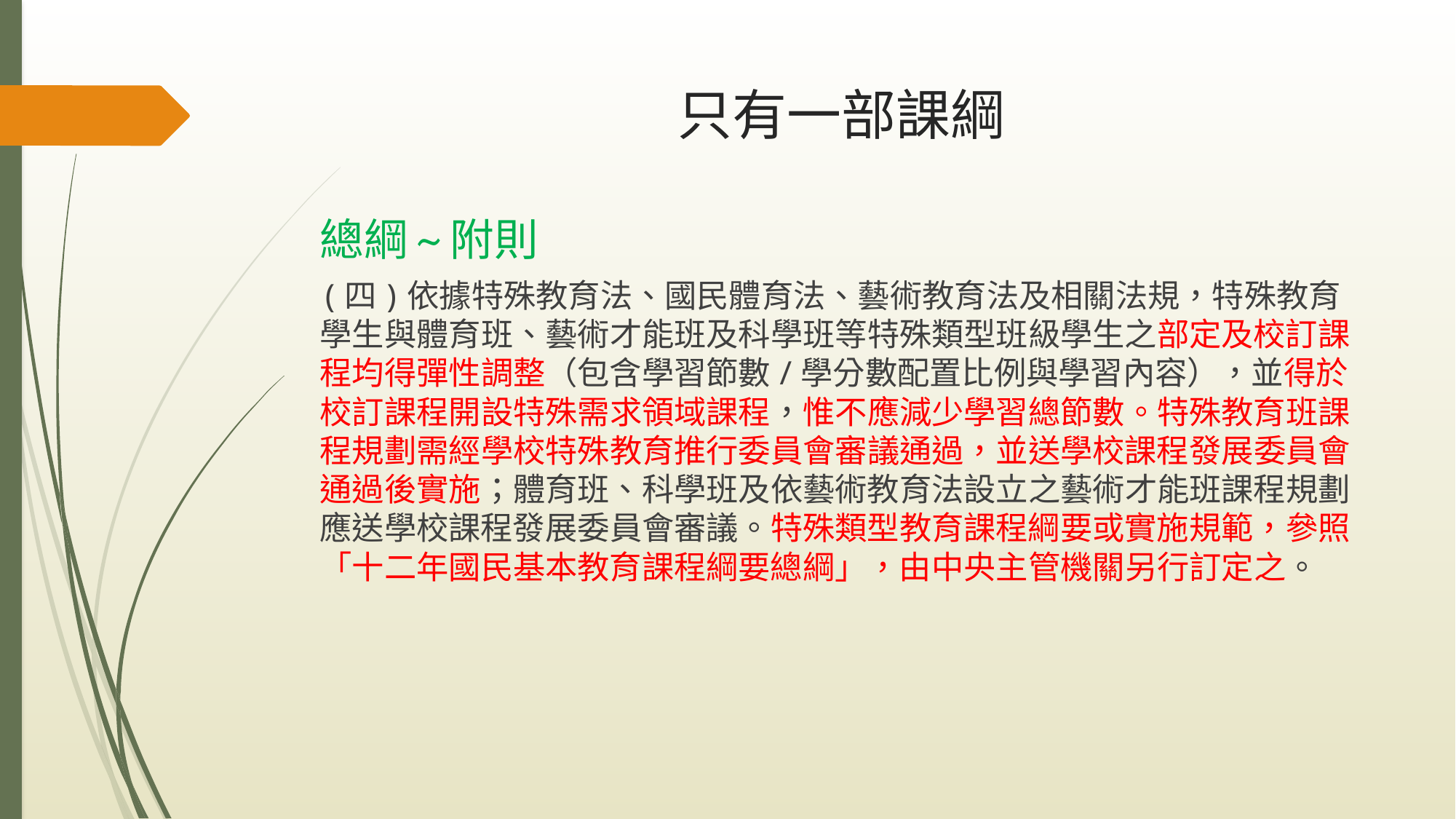

# 只有一部課綱

總綱~附則
(四)依據特殊教育法、國民體育法、藝術教育法及相關法規，特殊教育學生與體育班、藝術才能班及科學班等特殊類型班級學生之部定及校訂課程均得彈性調整（包含學習節數/學分數配置比例與學習內容），並得於校訂課程開設特殊需求領域課程，惟不應減少學習總節數。特殊教育班課程規劃需經學校特殊教育推行委員會審議通過，並送學校課程發展委員會通過後實施；體育班、科學班及依藝術教育法設立之藝術才能班課程規劃應送學校課程發展委員會審議。特殊類型教育課程綱要或實施規範，參照「十二年國民基本教育課程綱要總綱」，由中央主管機關另行訂定之。